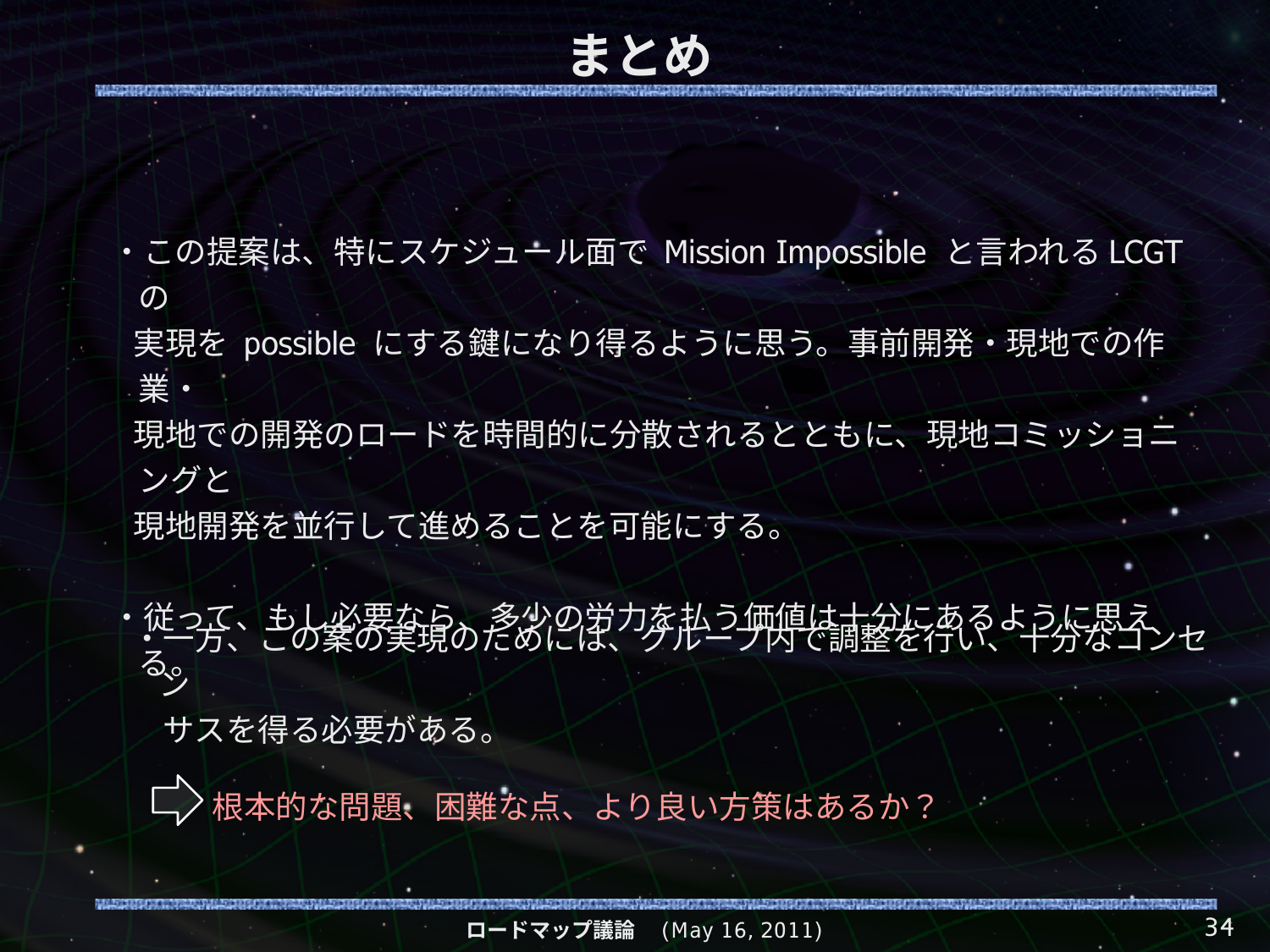

# まとめ
・この提案は、特にスケジュール面で Mission Impossible と言われるLCGTの
  実現を possible にする鍵になり得るように思う。事前開発・現地での作業・
  現地での開発のロードを時間的に分散されるとともに、現地コミッショニングと
  現地開発を並行して進めることを可能にする。

・従って、もし必要なら、多少の労力を払う価値は十分にあるように思える。
・一方、この案の実現のためには、グループ内で調整を行い、十分なコンセン
　サスを得る必要がある。

根本的な問題、困難な点、より良い方策はあるか？

34
ロードマップ議論　(May 16, 2011)